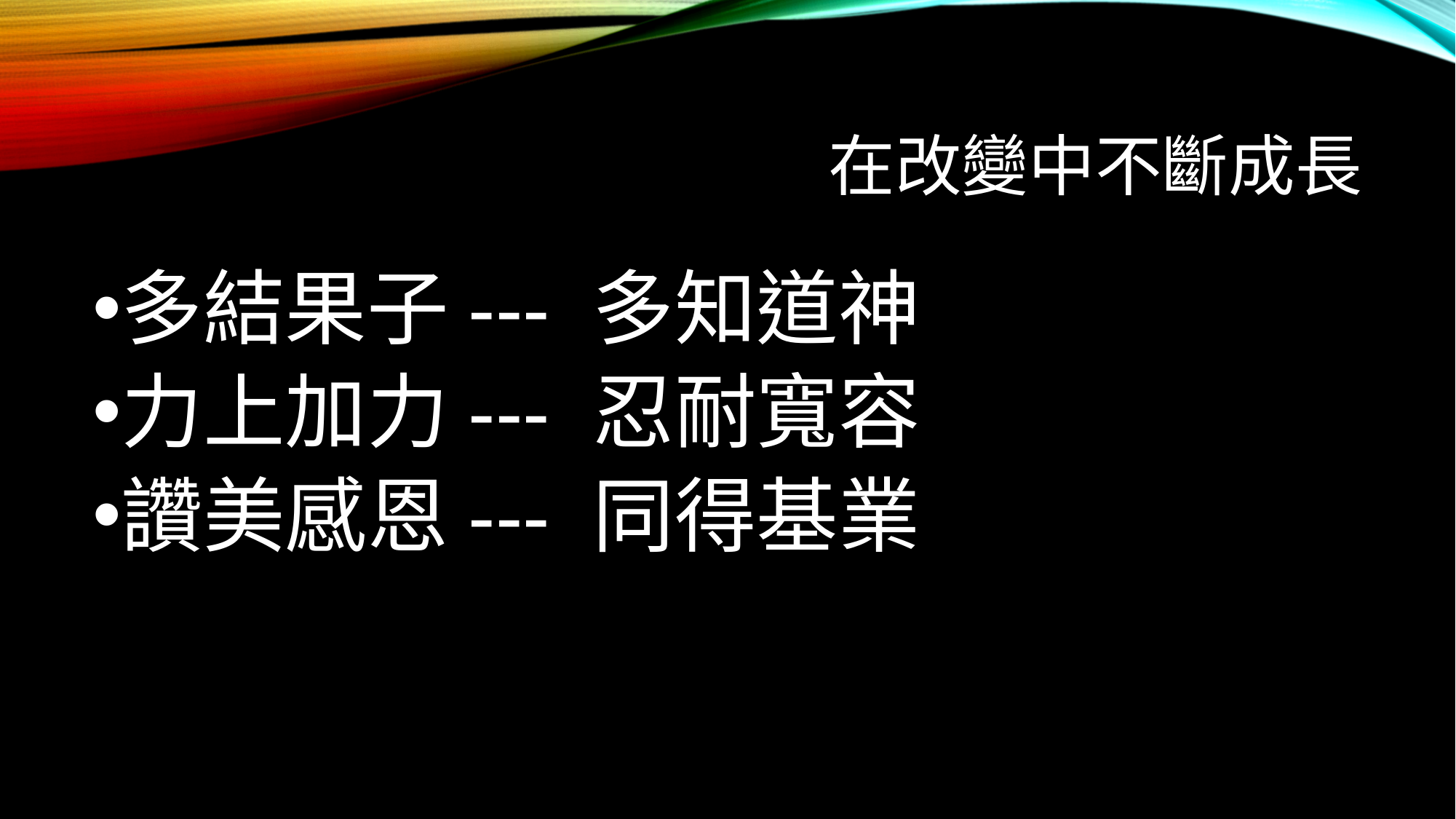

# 在改變中不斷成長
多結果子--- 多知道神
力上加力--- 忍耐寬容
讚美感恩--- 同得基業